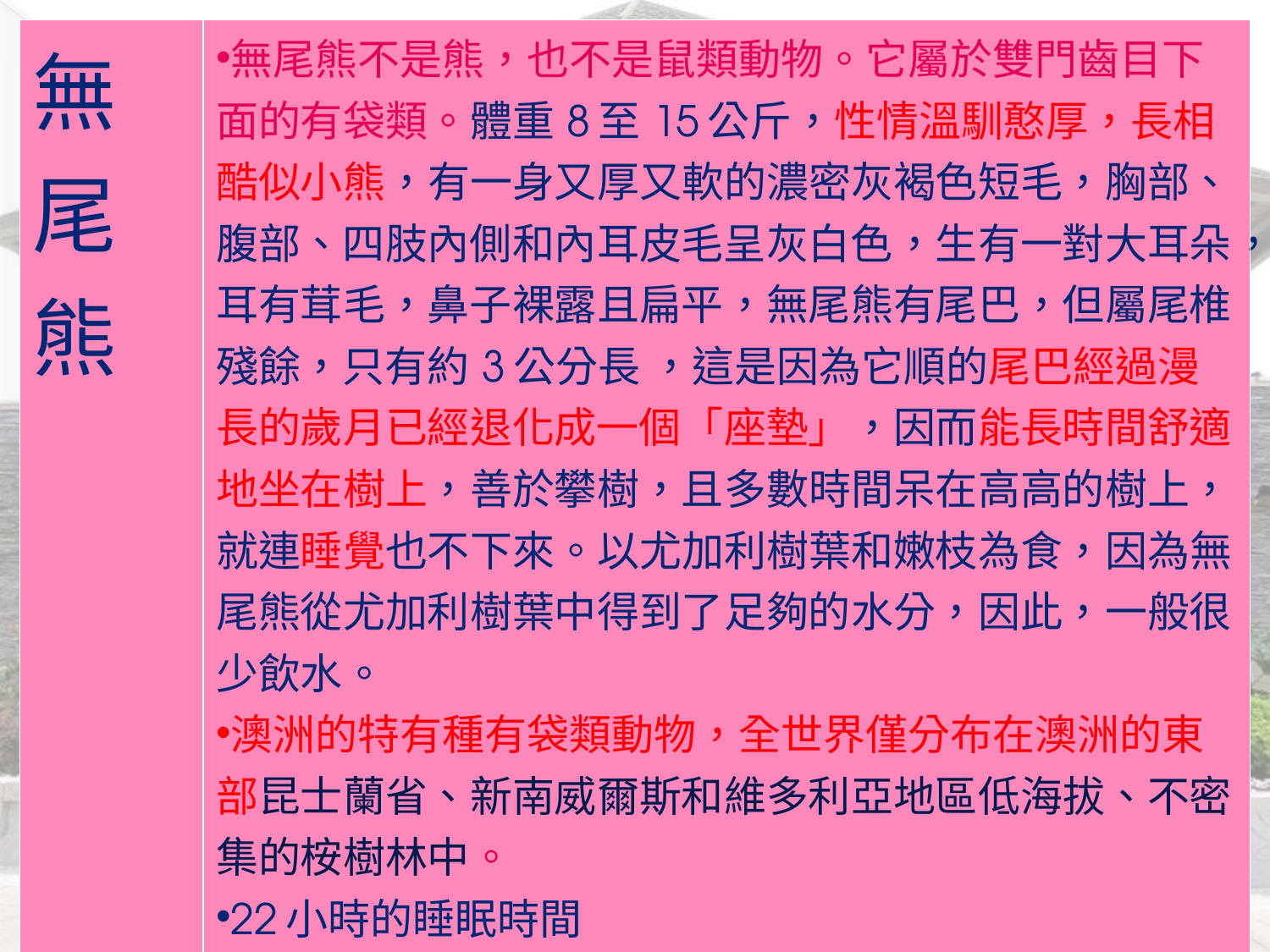

| 無尾熊 | 無尾熊不是熊，也不是鼠類動物。它屬於雙門齒目下面的有袋類。體重8至15公斤，性情溫馴憨厚，長相酷似小熊，有一身又厚又軟的濃密灰褐色短毛，胸部、腹部、四肢內側和內耳皮毛呈灰白色，生有一對大耳朵，耳有茸毛，鼻子裸露且扁平，無尾熊有尾巴，但屬尾椎殘餘，只有約3公分長 ，這是因為它順的尾巴經過漫長的歲月已經退化成一個「座墊」，因而能長時間舒適地坐在樹上，善於攀樹，且多數時間呆在高高的樹上，就連睡覺也不下來。以尤加利樹葉和嫩枝為食，因為無尾熊從尤加利樹葉中得到了足夠的水分，因此，一般很少飲水。 澳洲的特有種有袋類動物，全世界僅分布在澳洲的東部昆士蘭省、新南威爾斯和維多利亞地區低海拔、不密集的桉樹林中。 22小時的睡眠時間 |
| --- | --- |